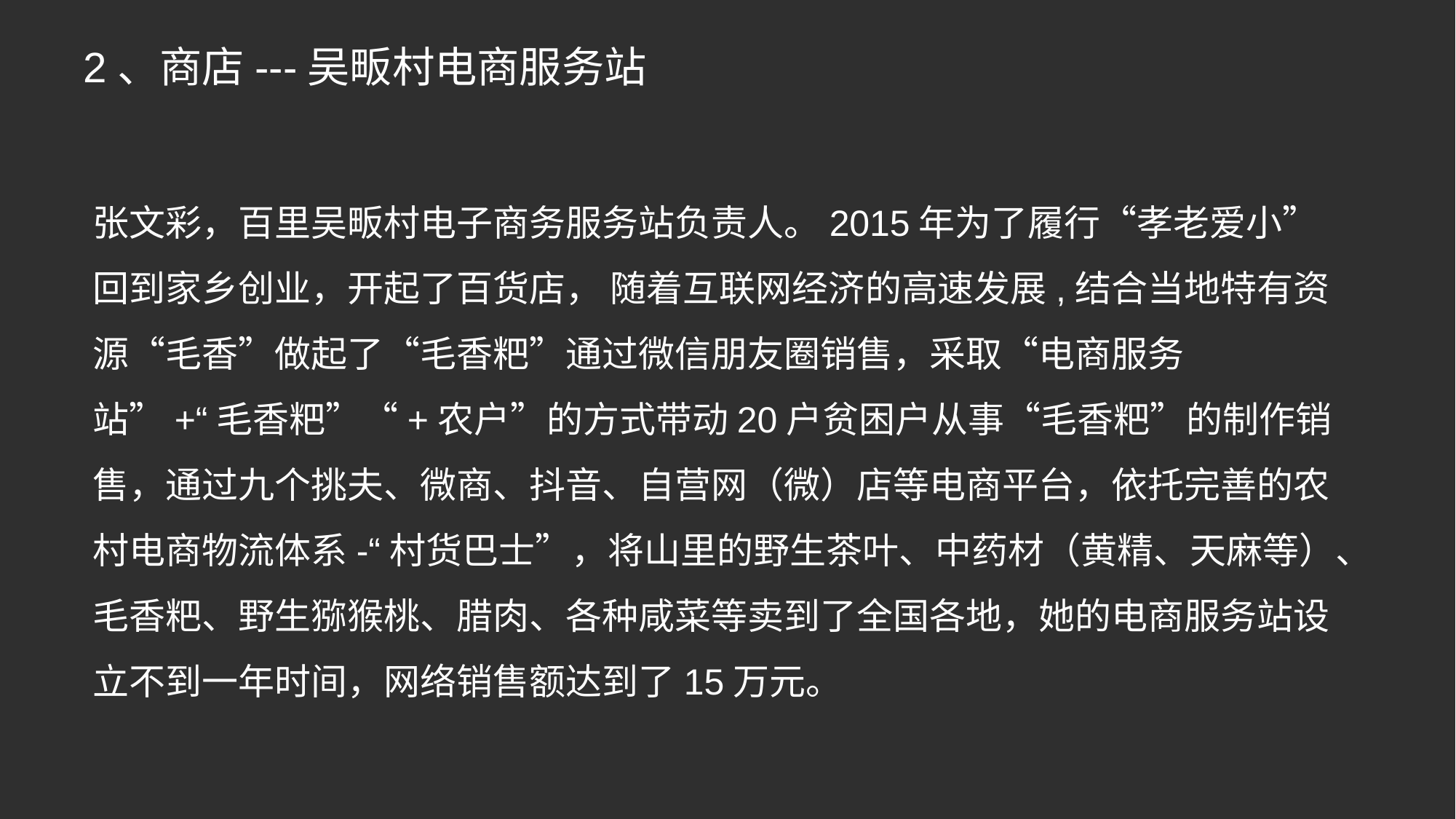

# 2、商店---吴畈村电商服务站
张文彩，百里吴畈村电子商务服务站负责人。2015年为了履行“孝老爱小”回到家乡创业，开起了百货店， 随着互联网经济的高速发展,结合当地特有资源“毛香”做起了“毛香粑”通过微信朋友圈销售，采取“电商服务站”+“毛香粑”“+农户”的方式带动20户贫困户从事“毛香粑”的制作销售，通过九个挑夫、微商、抖音、自营网（微）店等电商平台，依托完善的农村电商物流体系-“村货巴士”，将山里的野生茶叶、中药材（黄精、天麻等）、毛香粑、野生猕猴桃、腊肉、各种咸菜等卖到了全国各地，她的电商服务站设立不到一年时间，网络销售额达到了15万元。